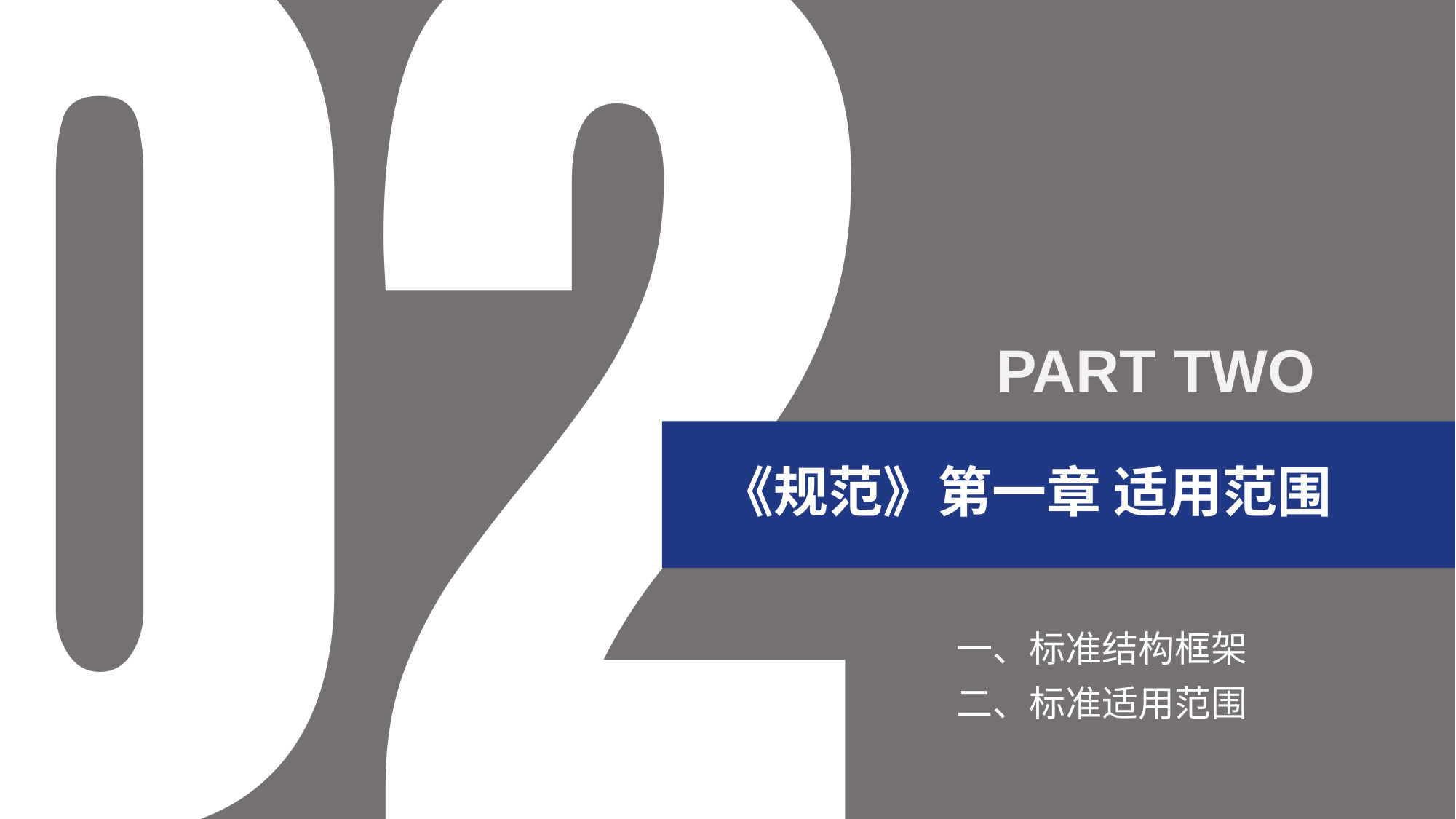

02
PART TWO

《规范》第一章 适用范围

一、标准结构框架
二、标准适用范围